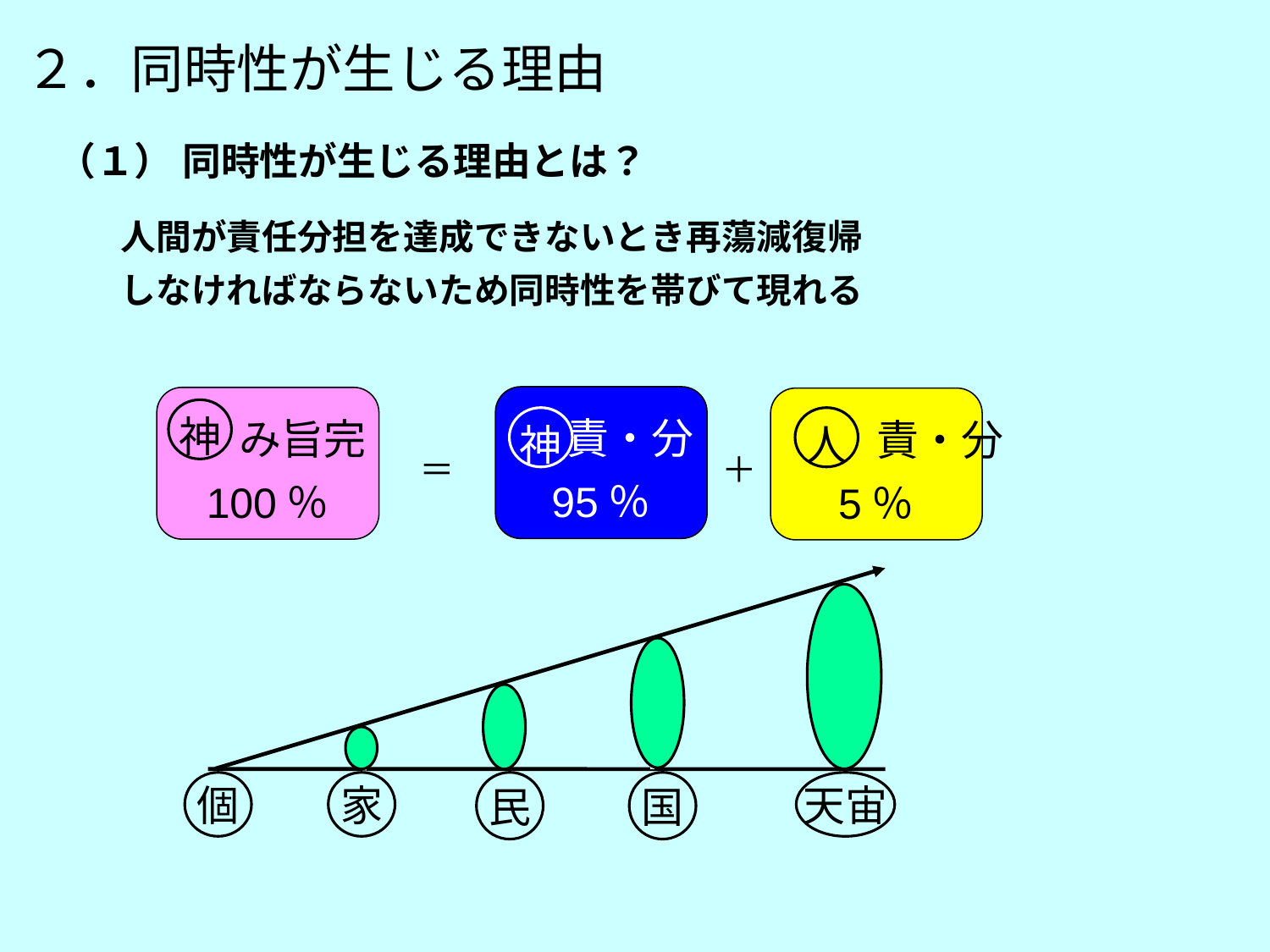

２．同時性が生じる理由
（１） 同時性が生じる理由とは？

人間が責任分担を達成できないとき再蕩減復帰
しなければならないため同時性を帯びて現れる

     責・分
95％
     み旨完
100％
　　　責・分
5％
神
神
人
＝
＋

個
家
民
国
天宙